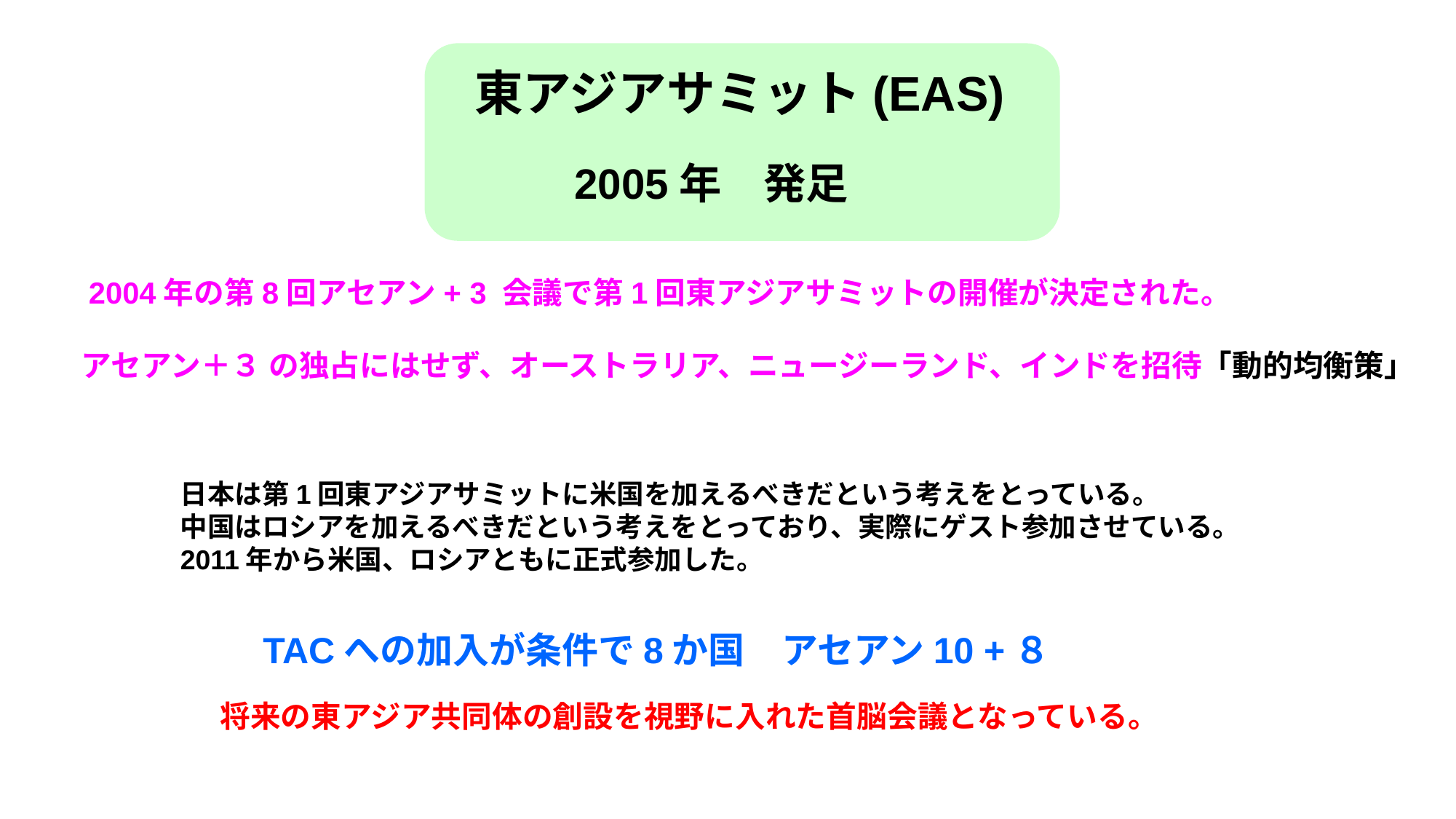

東アジアサミット(EAS)

  　　　　　　2005年　発足

　　2004年の第8回アセアン+ 3 会議で第1回東アジアサミットの開催が決定された。

　　アセアン＋３ の独占にはせず、オーストラリア、ニュージーランド、インドを招待「動的均衡策」
日本は第1回東アジアサミットに米国を加えるべきだという考えをとっている。
中国はロシアを加えるべきだという考えをとっており、実際にゲスト参加させている。
2011年から米国、ロシアともに正式参加した。
TACへの加入が条件で8か国　アセアン10 +８
将来の東アジア共同体の創設を視野に入れた首脳会議となっている。